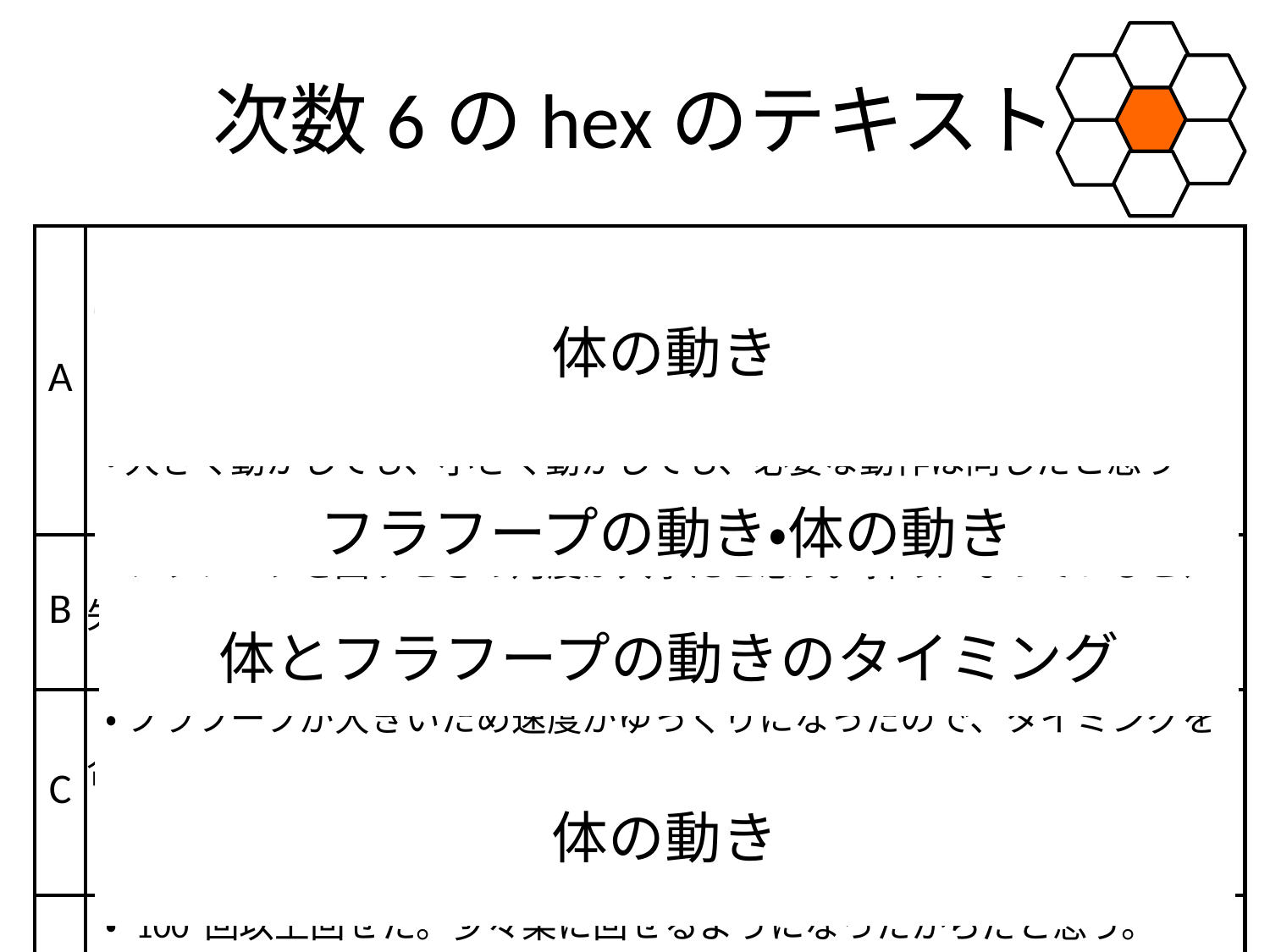

# 次数6のhexのテキスト
| A | ・ 右手がどうしても下に下がってしまうから、両手を頭上で組むようにしてみた ・ 何かをやろう(腕を上げるなど) と意識しすぎると失敗してしまう。 　 体の力を抜いてやった方が良い。 ・ 大きく動かしても、小さく動かしても、必要な動作は同じだと思う ・ 腕は上に挙げていた方が良いと思う。姿勢を保つために。 |
| --- | --- |
| B | ・ フラフープを回すときの角度が大事だと思う。斜めになっていると、失敗する。 ・ 目線と姿勢は何かしら関係があると思う。 |
| C | ・ フラフープが大きいため速度がゆっくりになったので、タイミングを合わせる 　 のが難しい。 ・ 押す\* |
| D | ・ 100 回以上回せた。少々楽に回せるようになったからだと思う。 ・ もっとスピードを落として、ラクに動かせるようにしたい。 ・ 胸\* ・ 背中を押す感覚がつかめた。 |
体の動き
フラフープの動き・体の動き
体とフラフープの動きのタイミング
体の動き